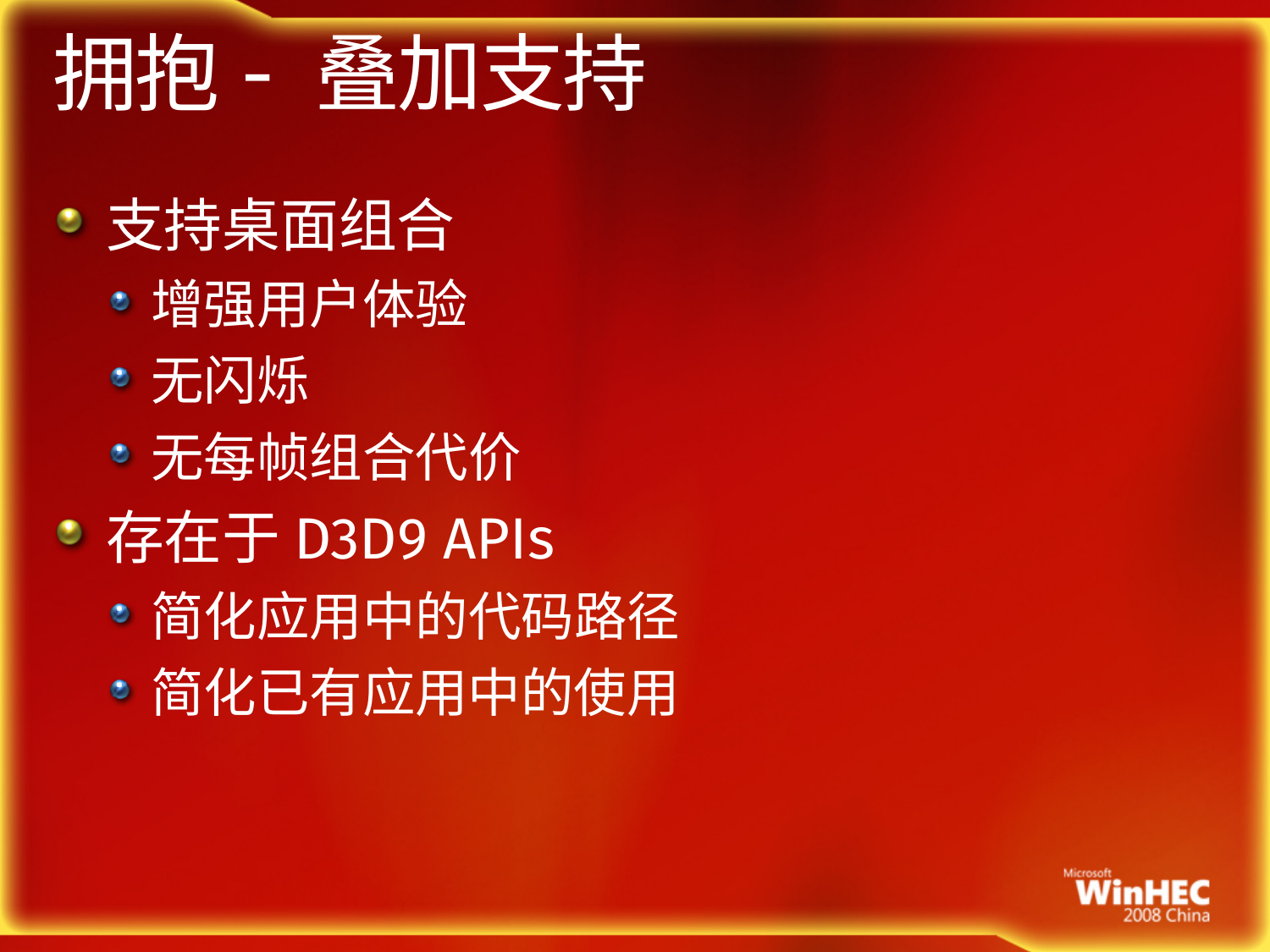

# 拥抱- 叠加支持
支持桌面组合
增强用户体验
无闪烁
无每帧组合代价
存在于D3D9 APIs
简化应用中的代码路径
简化已有应用中的使用